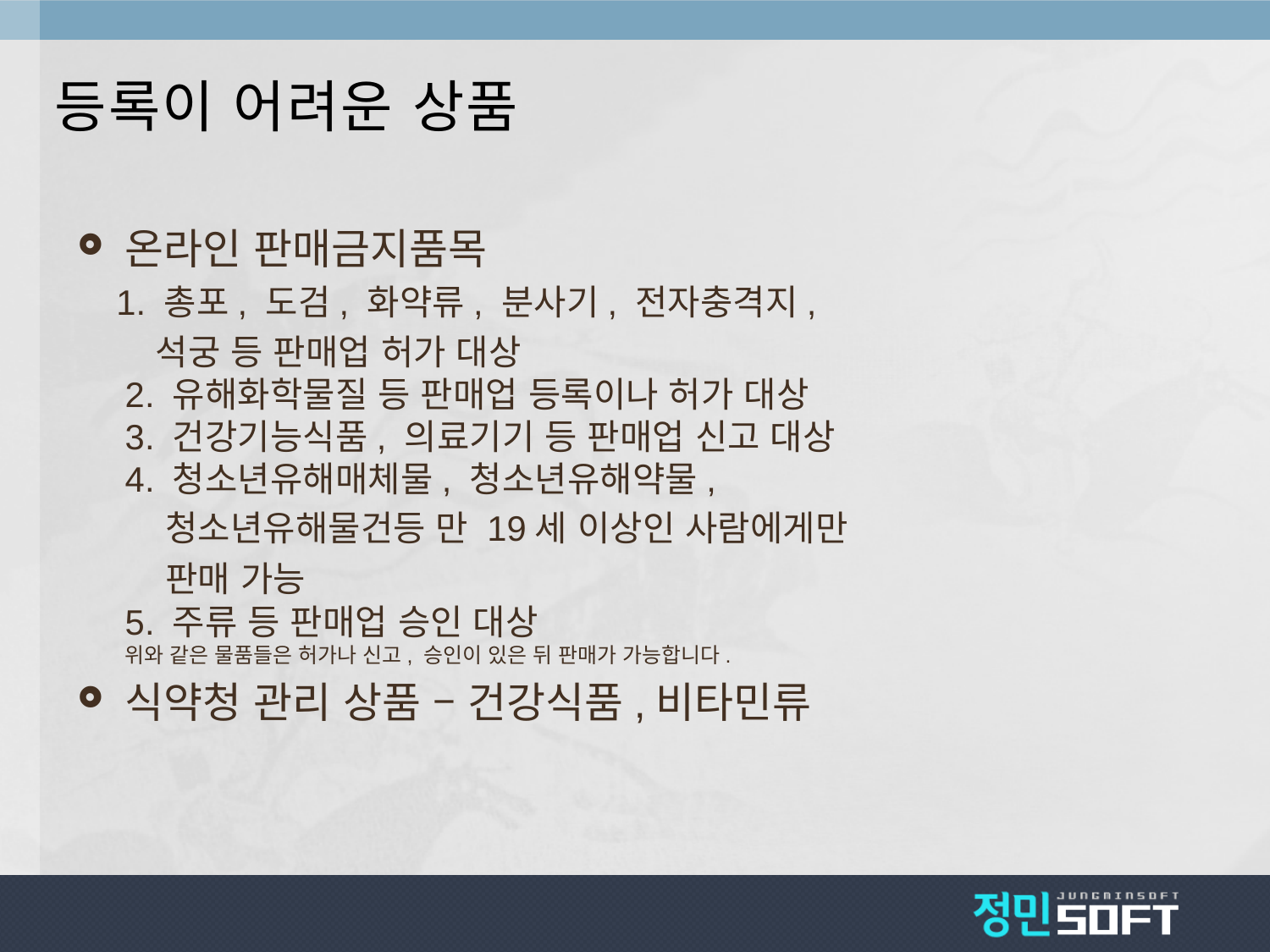

# 등록이 어려운 상품
온라인 판매금지품목
    1. 총포, 도검, 화약류, 분사기, 전자충격지,
       석궁 등 판매업 허가 대상
2. 유해화학물질 등 판매업 등록이나 허가 대상
3. 건강기능식품, 의료기기 등 판매업 신고 대상
4. 청소년유해매체물, 청소년유해약물,
        청소년유해물건등 만 19세 이상인 사람에게만
        판매 가능
5. 주류 등 판매업 승인 대상
위와 같은 물품들은 허가나 신고, 승인이 있은 뒤 판매가 가능합니다.
식약청 관리 상품 – 건강식품,비타민류